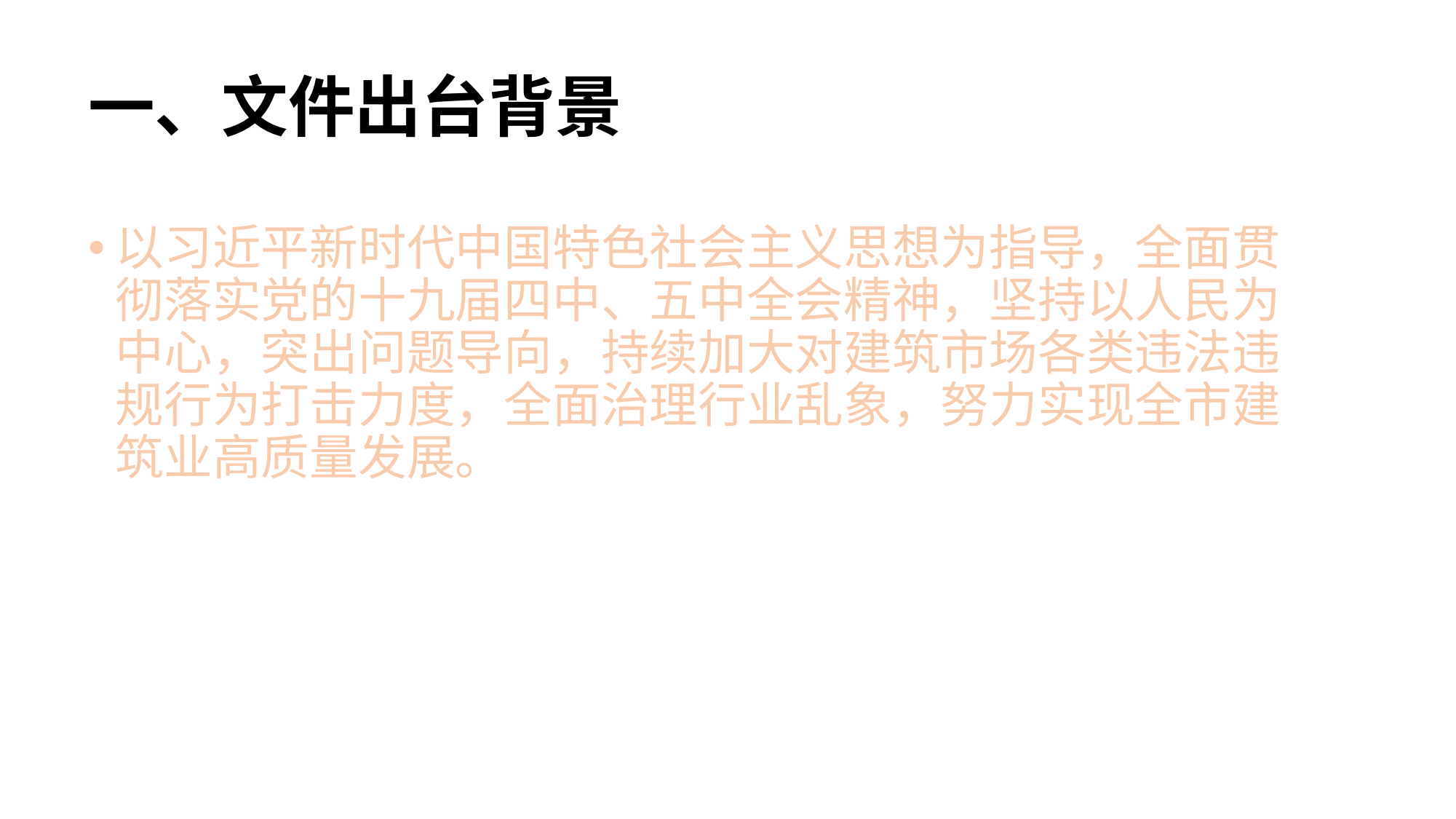

# 一、文件出台背景
以习近平新时代中国特色社会主义思想为指导，全面贯彻落实党的十九届四中、五中全会精神，坚持以人民为中心，突出问题导向，持续加大对建筑市场各类违法违规行为打击力度，全面治理行业乱象，努力实现全市建筑业高质量发展。